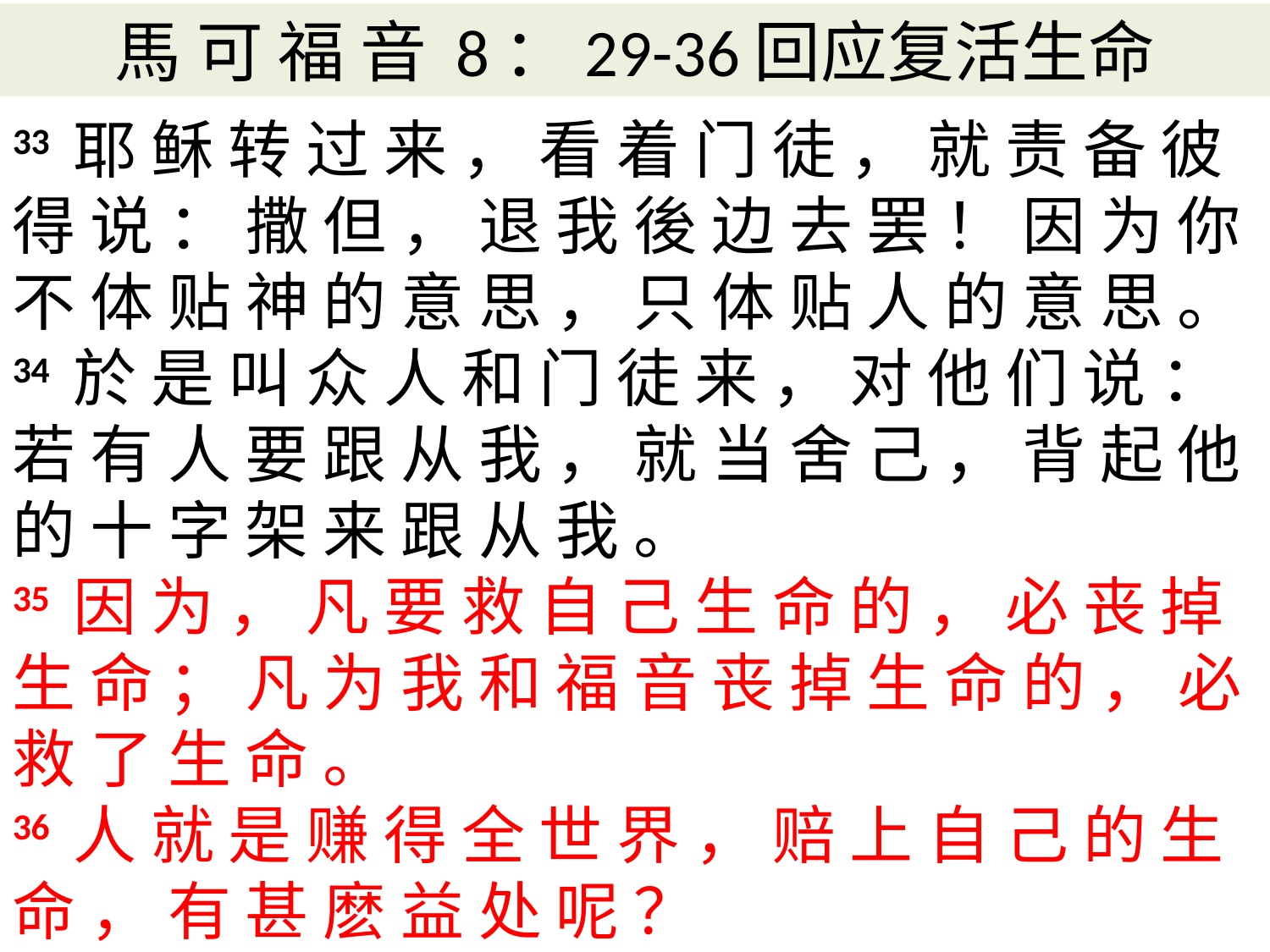

# 馬 可 福 音 8：29-36回应复活生命
33 耶 稣 转 过 来 ， 看 着 门 徒 ， 就 责 备 彼 得 说 ： 撒 但 ， 退 我 後 边 去 罢 ！ 因 为 你 不 体 贴 神 的 意 思 ， 只 体 贴 人 的 意 思 。
34 於 是 叫 众 人 和 门 徒 来 ， 对 他 们 说 ： 若 有 人 要 跟 从 我 ， 就 当 舍 己 ， 背 起 他 的 十 字 架 来 跟 从 我 。
35 因 为 ， 凡 要 救 自 己 生 命 的 ， 必 丧 掉 生 命 ； 凡 为 我 和 福 音 丧 掉 生 命 的 ， 必 救 了 生 命 。
36 人 就 是 赚 得 全 世 界 ， 赔 上 自 己 的 生 命 ， 有 甚 麽 益 处 呢 ？